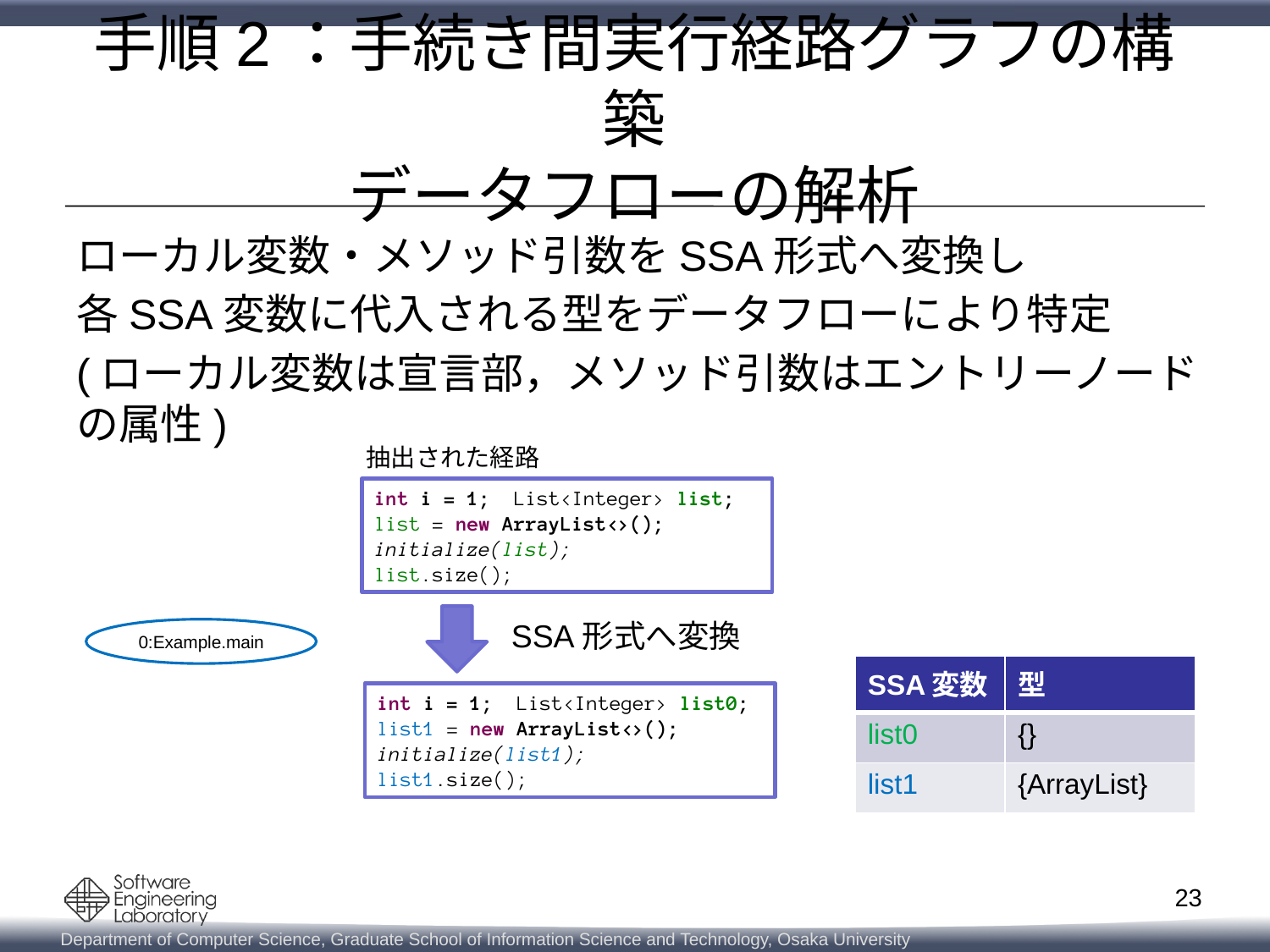

# 手順2：手続き間実行経路グラフの構築 データフローの解析
ローカル変数・メソッド引数をSSA形式へ変換し
各SSA変数に代入される型をデータフローにより特定
(ローカル変数は宣言部，メソッド引数はエントリーノードの属性)
抽出された経路
int i = 1;  List<Integer> list;
list = new ArrayList<>();
initialize(list);
list.size();

SSA形式へ変換
0:Example.main
| SSA変数 | 型 |
| --- | --- |
| list0 | {} |
| list1 | {ArrayList} |
int i = 1;  List<Integer> list0;
list1 = new ArrayList<>();
initialize(list1);
list1.size();
23